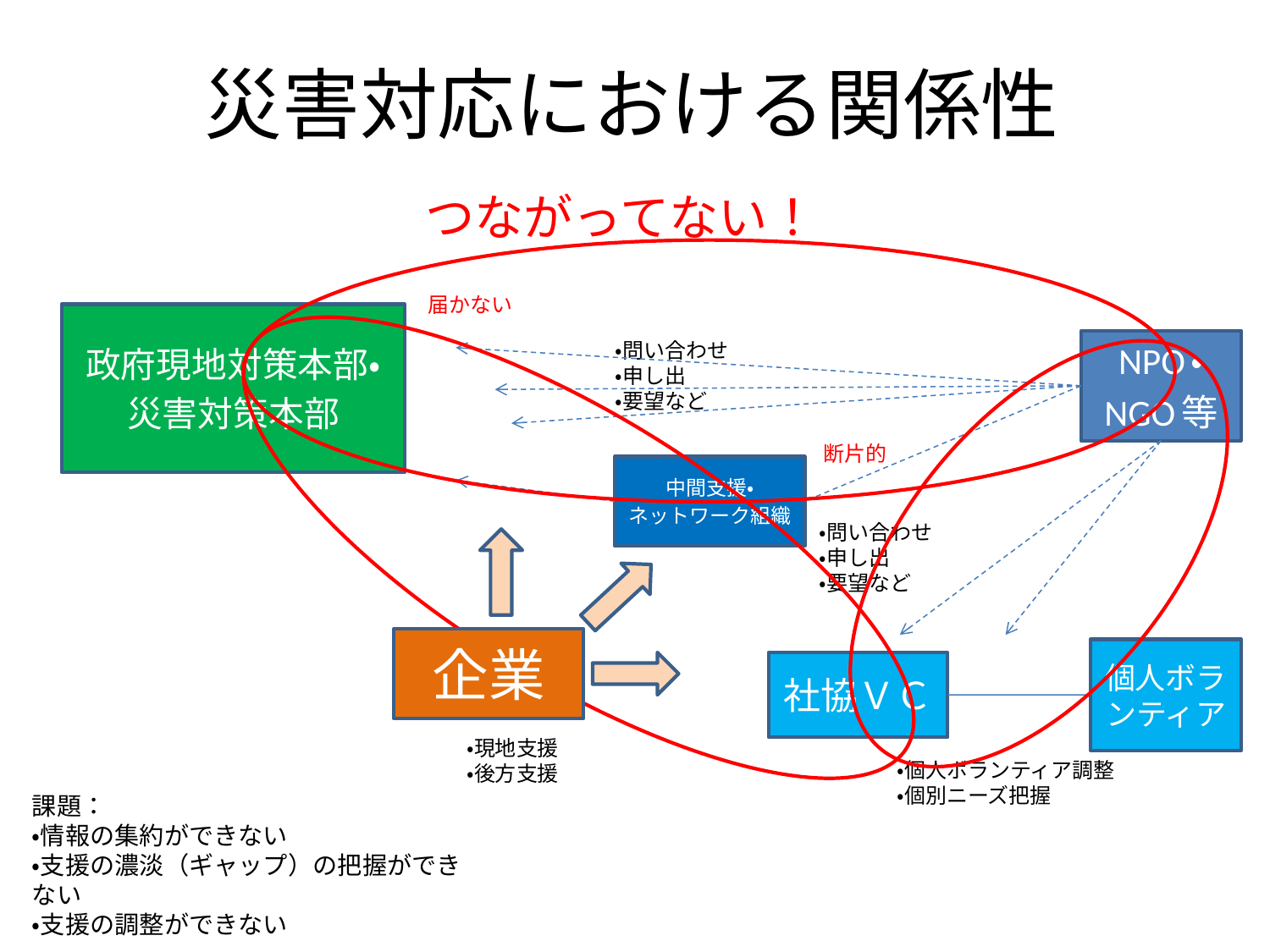

# 災害対応における関係性
つながってない！

届かない
政府現地対策本部・
災害対策本部
NPO・
NGO等
・問い合わせ
・申し出
・要望など

断片的
中間支援・
ネットワーク組織
・問い合わせ
・申し出
・要望など

企業
個人ボランティア

社協ＶＣ
・現地支援
・後方支援
・個人ボランティア調整
・個別ニーズ把握
課題：
・情報の集約ができない
・支援の濃淡（ギャップ）の把握ができない
・支援の調整ができない